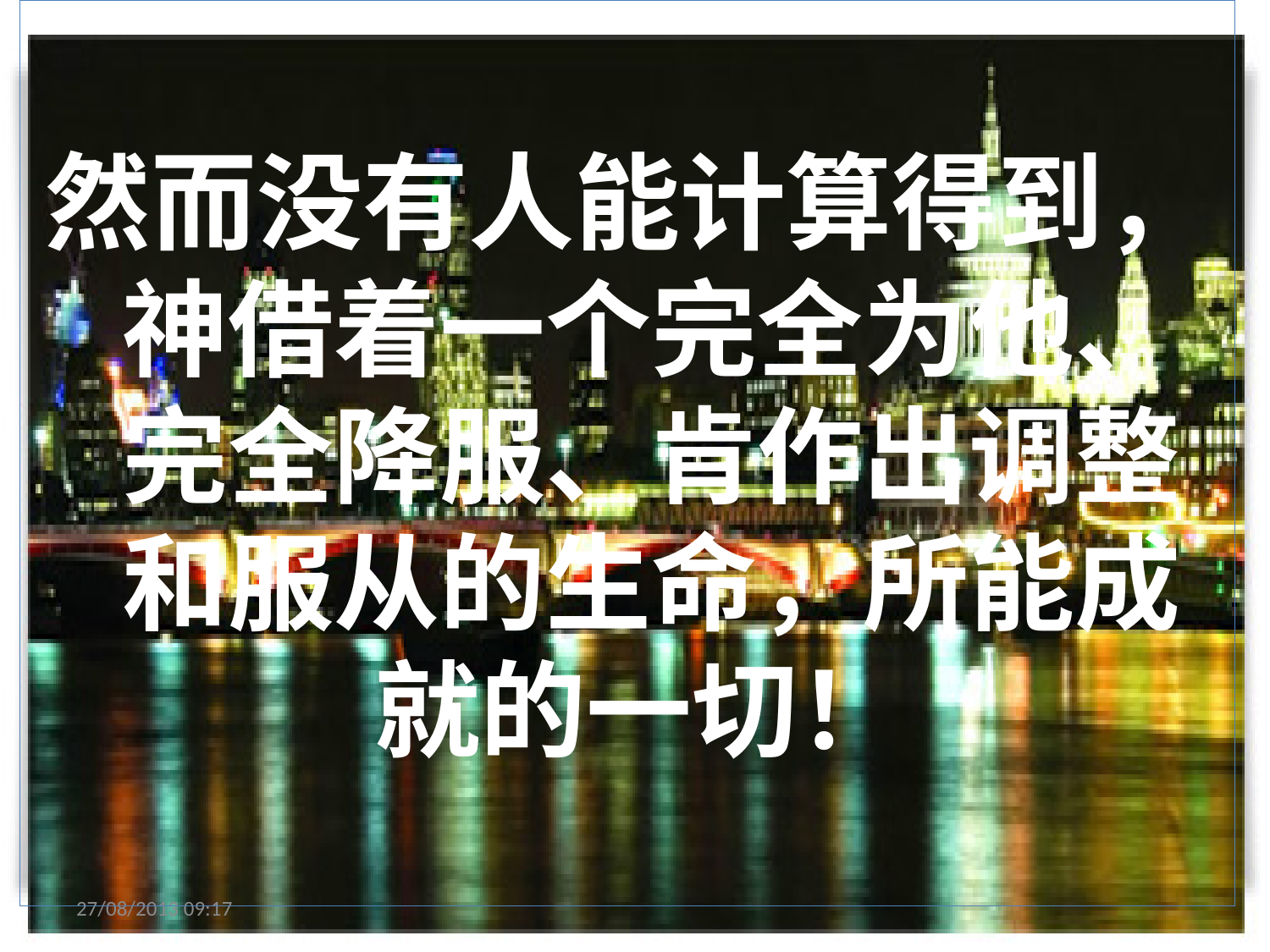

然而没有人能计算得到，神借着一个完全为他、完全降服、肯作出调整和服从的生命，所能成就的一切！
27/08/2013 09:17